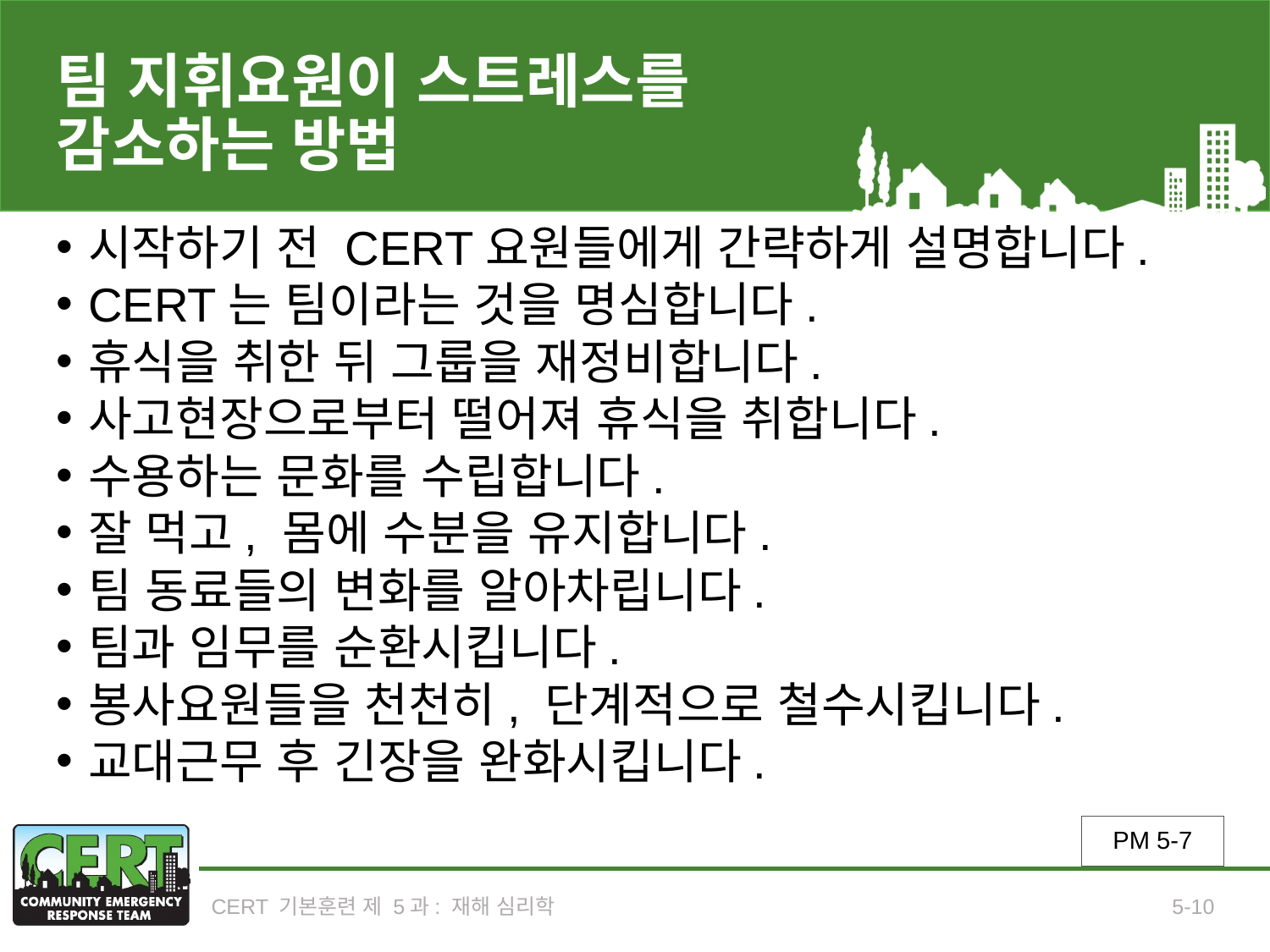

# 팀 지휘요원이 스트레스를 감소하는 방법
시작하기 전 CERT요원들에게 간략하게 설명합니다.
CERT는 팀이라는 것을 명심합니다.
휴식을 취한 뒤 그룹을 재정비합니다.
사고현장으로부터 떨어져 휴식을 취합니다.
수용하는 문화를 수립합니다.
잘 먹고, 몸에 수분을 유지합니다.
팀 동료들의 변화를 알아차립니다.
팀과 임무를 순환시킵니다.
봉사요원들을 천천히, 단계적으로 철수시킵니다.
교대근무 후 긴장을 완화시킵니다.
PM 5-7
CERT 기본훈련 제 5과: 재해 심리학
5-10